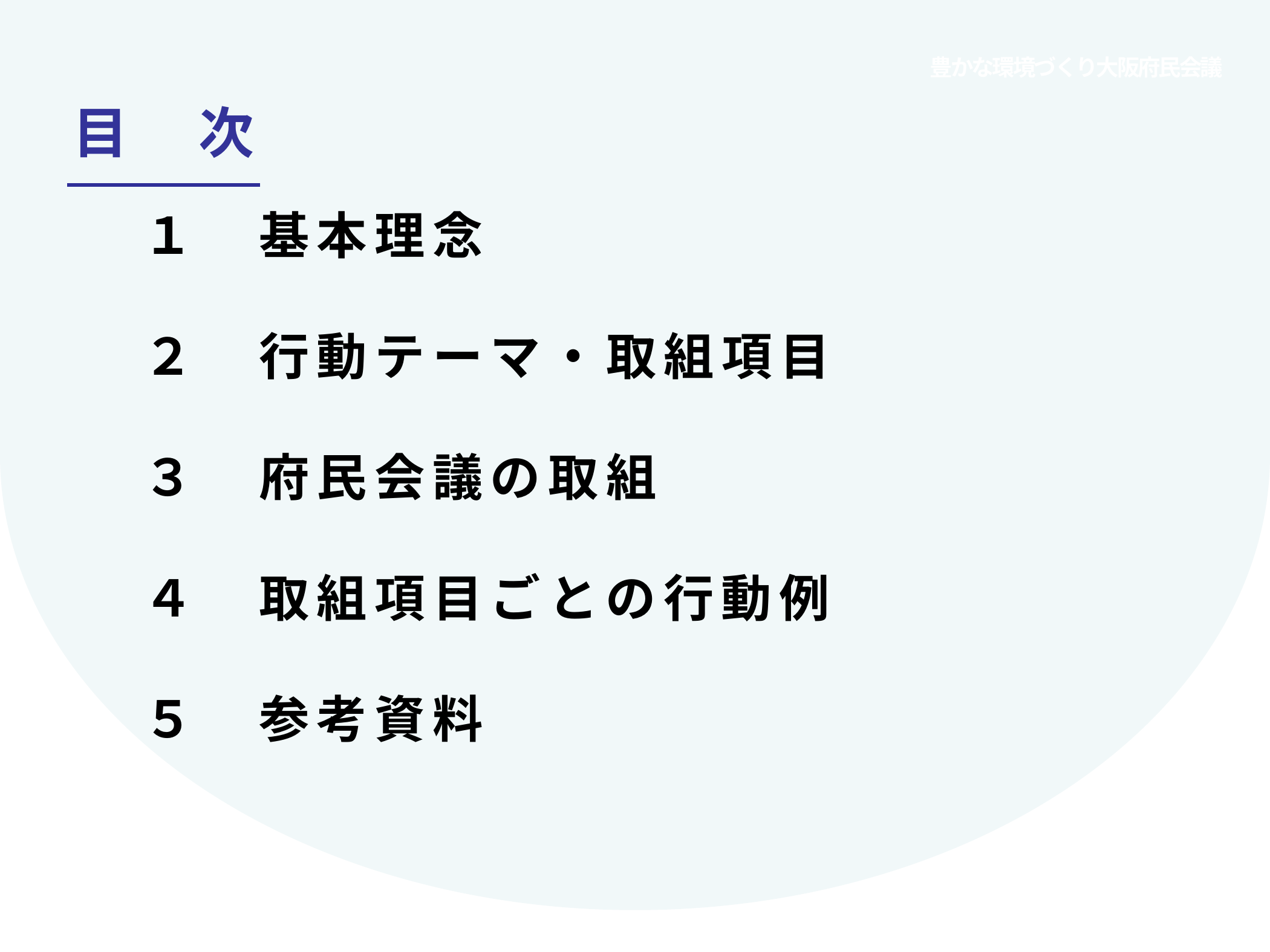

豊かな環境づくり大阪府民会議
目　次
１　基本理念

２　行動テーマ・取組項目

３　府民会議の取組

４　取組項目ごとの行動例

５　参考資料